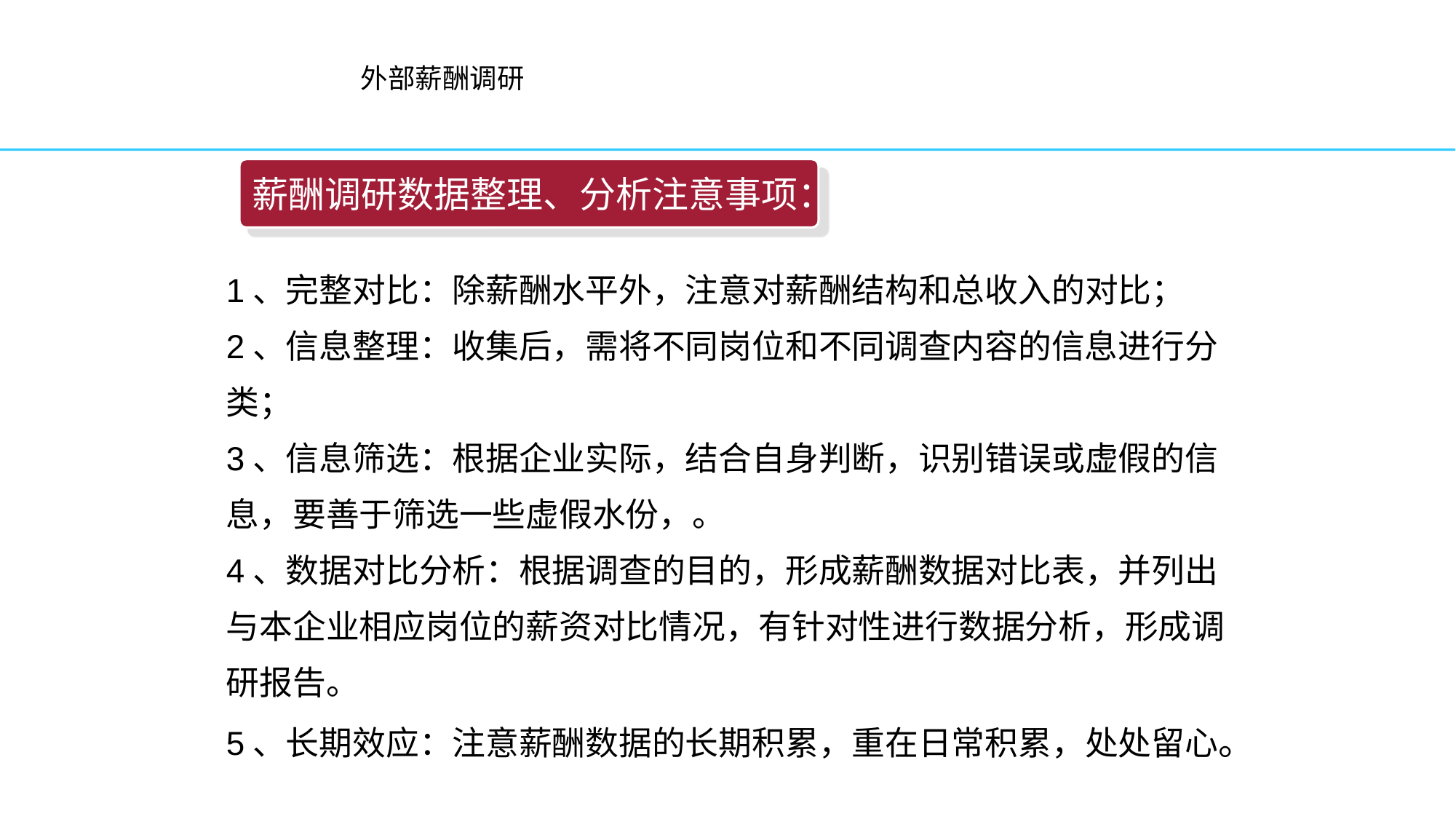

外部薪酬调研
薪酬调研数据整理、分析注意事项：
1、完整对比：除薪酬水平外，注意对薪酬结构和总收入的对比；
2、信息整理：收集后，需将不同岗位和不同调查内容的信息进行分类；
3、信息筛选：根据企业实际，结合自身判断，识别错误或虚假的信息，要善于筛选一些虚假水份，。
4、数据对比分析：根据调查的目的，形成薪酬数据对比表，并列出与本企业相应岗位的薪资对比情况，有针对性进行数据分析，形成调研报告。
5、长期效应：注意薪酬数据的长期积累，重在日常积累，处处留心。